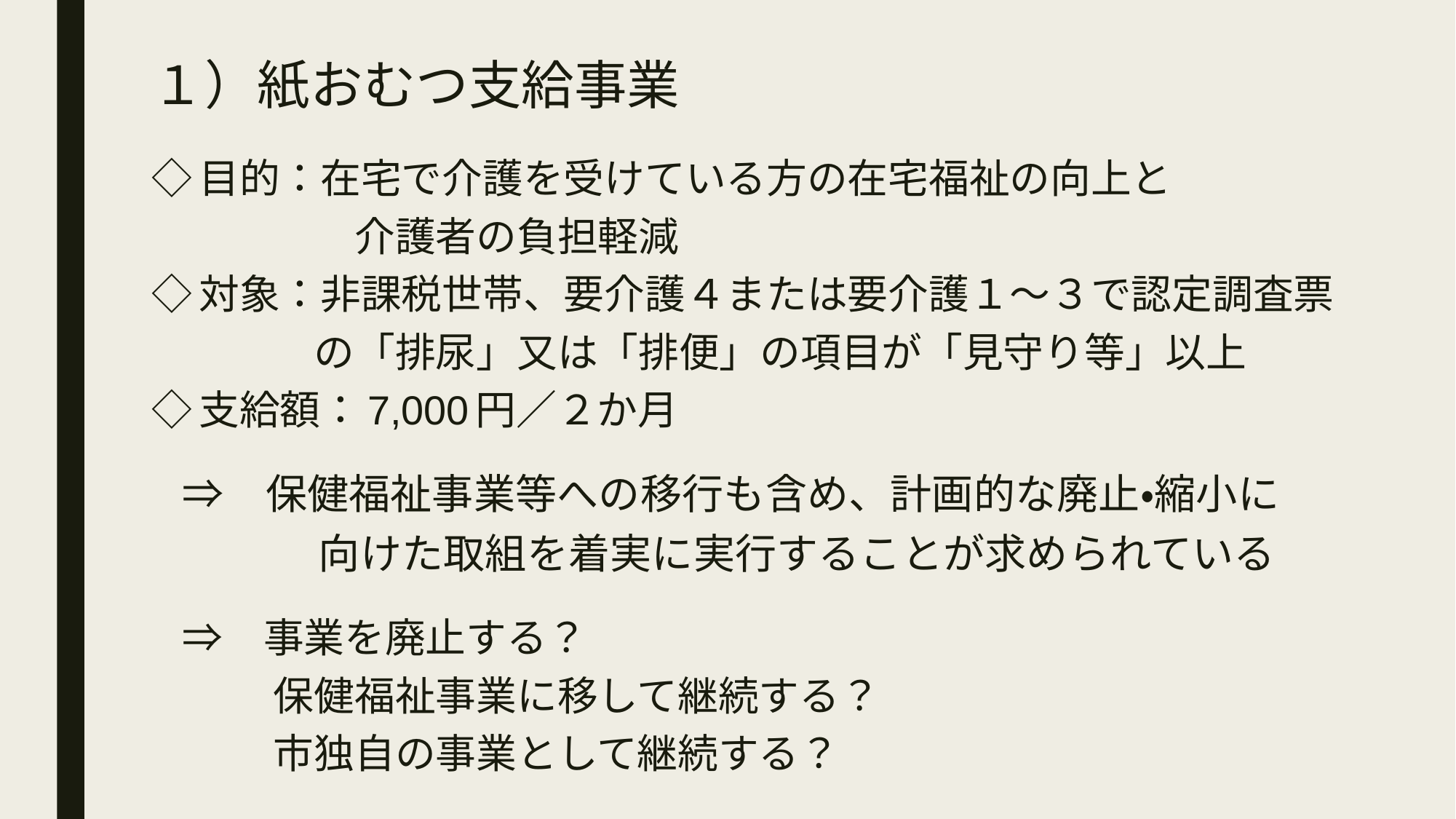

１）紙おむつ支給事業

◇目的：在宅で介護を受けている方の在宅福祉の向上と
　　　　　介護者の負担軽減
◇対象：非課税世帯、要介護４または要介護１～３で認定調査票
　　　　の「排尿」又は「排便」の項目が「見守り等」以上
◇支給額：7,000円／２か月

　⇒　保健福祉事業等への移行も含め、計画的な廃止・縮小に
　　　　向けた取組を着実に実行することが求められている

　⇒　事業を廃止する？
　　　保健福祉事業に移して継続する？
　　　市独自の事業として継続する？